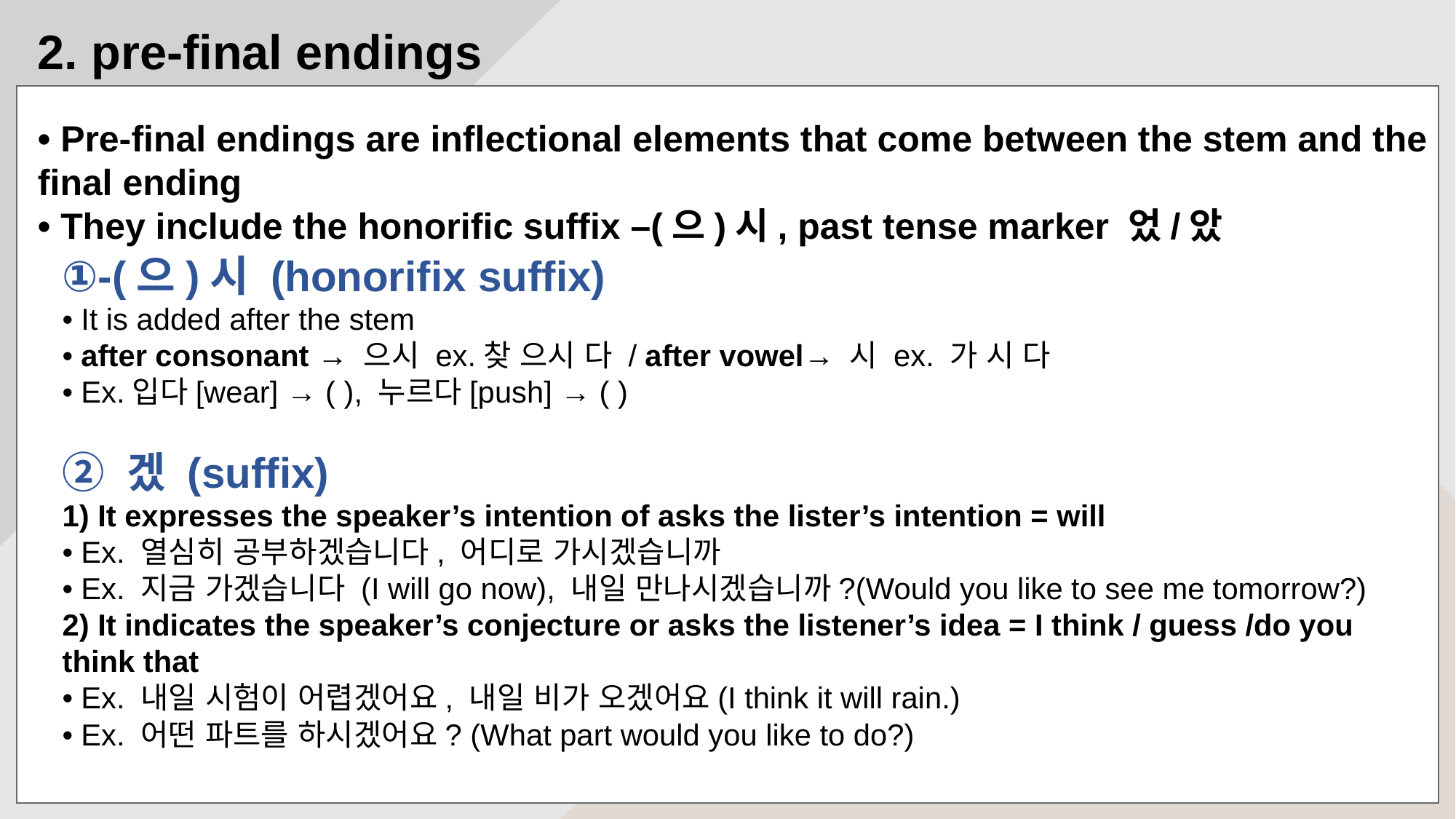

2. pre-final endings

• Pre-final endings are inflectional elements that come between the stem and the final ending
• They include the honorific suffix –(으)시, past tense marker 었/았
①-(으)시 (honorifix suffix)
• It is added after the stem
• after consonant → 으시 ex.찾 으시 다 / after vowel→ 시 ex. 가 시 다
• Ex.입다[wear] → ( ), 누르다[push] → ( )

② 겠 (suffix)
1) It expresses the speaker’s intention of asks the lister’s intention = will
• Ex. 열심히 공부하겠습니다, 어디로 가시겠습니까
• Ex. 지금 가겠습니다 (I will go now), 내일 만나시겠습니까?(Would you like to see me tomorrow?)
2) It indicates the speaker’s conjecture or asks the listener’s idea = I think / guess /do you think that
• Ex. 내일 시험이 어렵겠어요, 내일 비가 오겠어요(I think it will rain.)
• Ex. 어떤 파트를 하시겠어요? (What part would you like to do?)